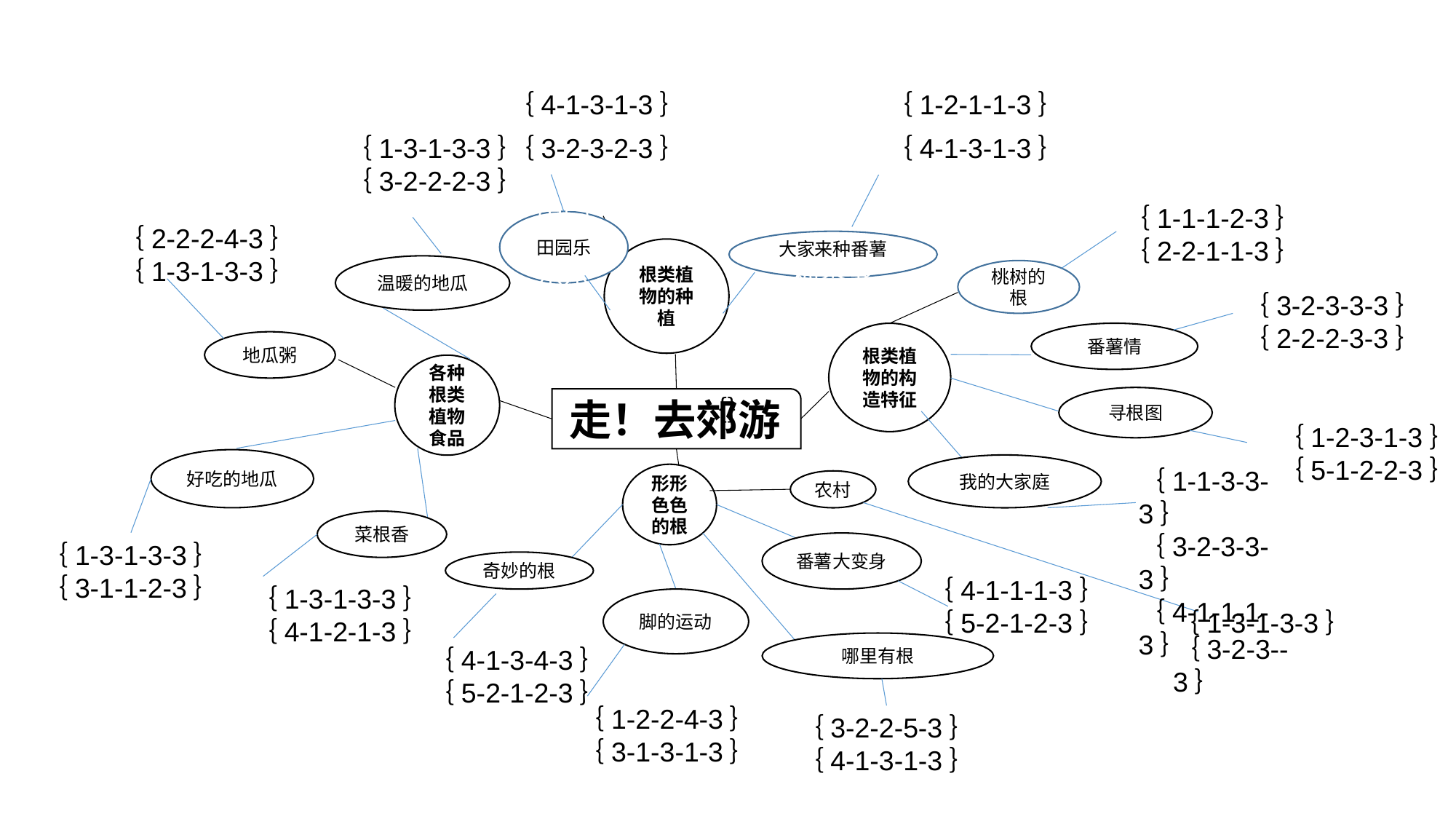

｛4-1-3-1-3｝
｛1-2-1-1-3｝
｛1-3-1-3-3｝
｛3-2-2-2-3｝
｛3-2-3-2-3｝
｛4-1-3-1-3｝
｛1-1-1-2-3｝
｛2-2-1-1-3｝
田园田园乐乐乐
｛2-2-2-4-3｝
｛1-3-1-3-3｝

大家来种番薯种番薯
根类植物的种植
温暖的地瓜
桃树的根
｛3-2-3-3-3｝
｛2-2-2-3-3｝
根类植物的构造特征
番薯情
地瓜粥
各种根类植物食品
寻根图
｛｝
走！去郊游
｛1-2-3-1-3｝
｛5-1-2-2-3｝
好吃的地瓜
我的大家庭
｛1-1-3-3-3｝
｛3-2-3-3-3｝
｛4-1-1-1-3｝
形形色色的根
农村
菜根香
｛1-3-1-3-3｝
｛3-1-1-2-3｝
番薯大变身
奇妙的根
｛4-1-1-1-3｝
｛5-2-1-2-3｝

｛1-3-1-3-3｝
｛1-3-1-3-3｝
｛4-1-2-1-3｝
脚的运动

｛3-2-3--3｝
哪里有根
｛4-1-3-4-3｝
｛5-2-1-2-3｝
｛1-2-2-4-3｝
｛3-1-3-1-3｝
｛3-2-2-5-3｝
｛4-1-3-1-3｝